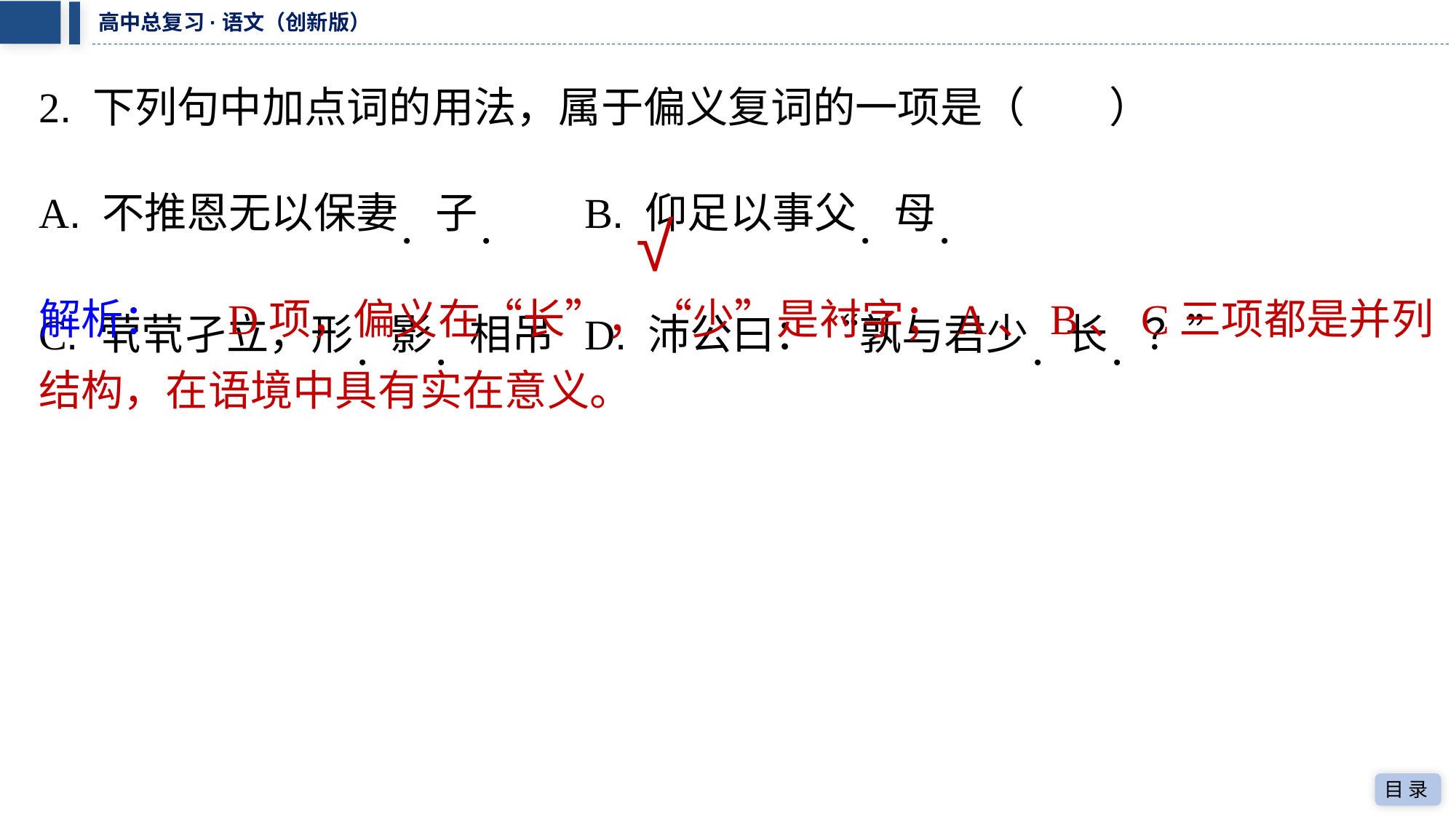

2. 下列句中加点词的用法，属于偏义复词的一项是（　　）
A. 不推恩无以保妻．子．	B. 仰足以事父．母．
C. 茕茕孑立，形．影．相吊	D. 沛公曰：“孰与君少．长．？”
√
解析： 　D项，偏义在“长”，“少”是衬字；A、B、C三项都是并列
结构，在语境中具有实在意义。